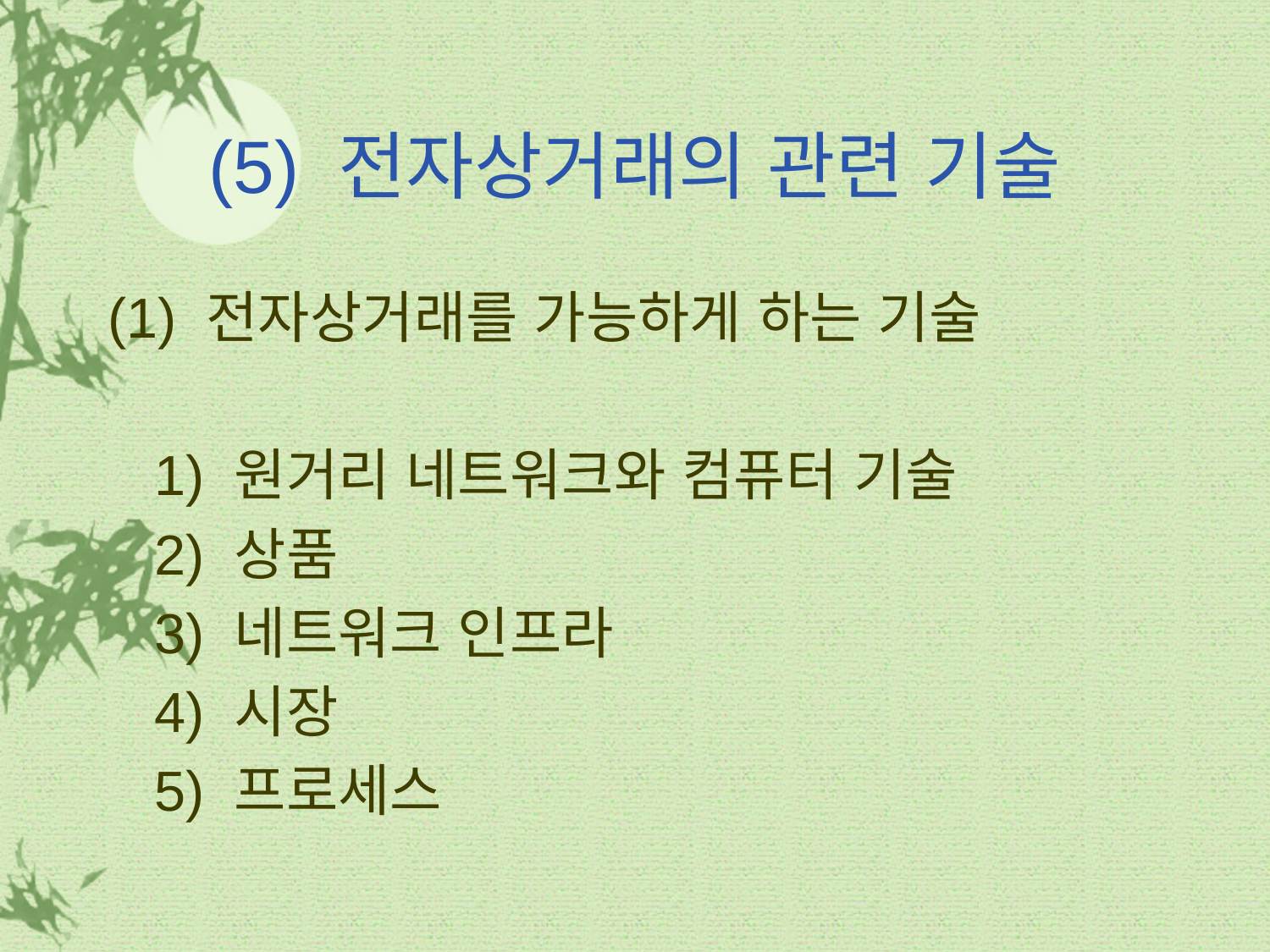

# (5) 전자상거래의 관련 기술
(1) 전자상거래를 가능하게 하는 기술

   1) 원거리 네트워크와 컴퓨터 기술
   2) 상품
   3) 네트워크 인프라
   4) 시장
   5) 프로세스